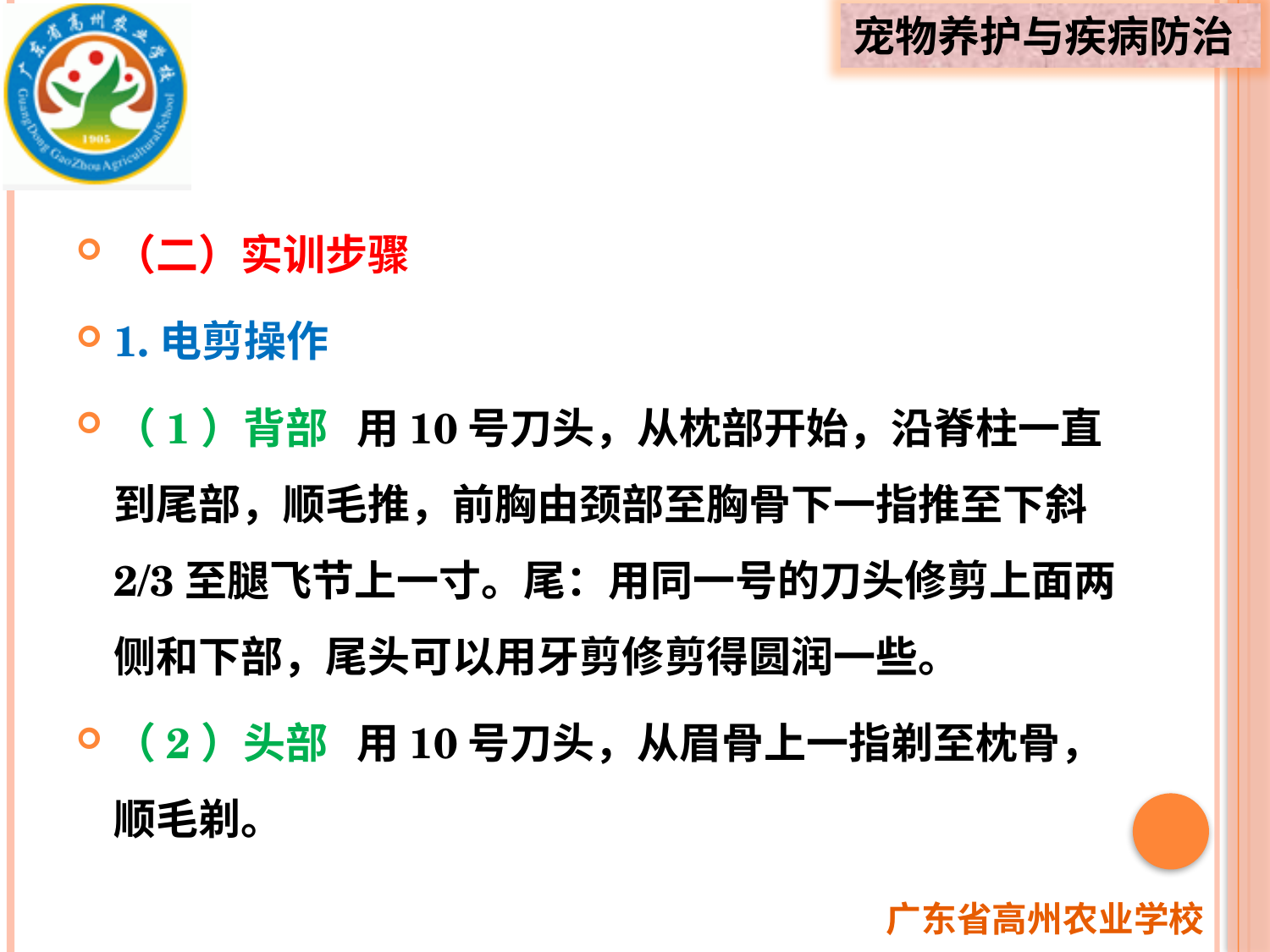

（二）实训步骤
1.电剪操作
（1）背部   用10号刀头，从枕部开始，沿脊柱一直到尾部，顺毛推，前胸由颈部至胸骨下一指推至下斜2/3至腿飞节上一寸。尾：用同一号的刀头修剪上面两侧和下部，尾头可以用牙剪修剪得圆润一些。
（2）头部   用10号刀头，从眉骨上一指剃至枕骨，顺毛剃。